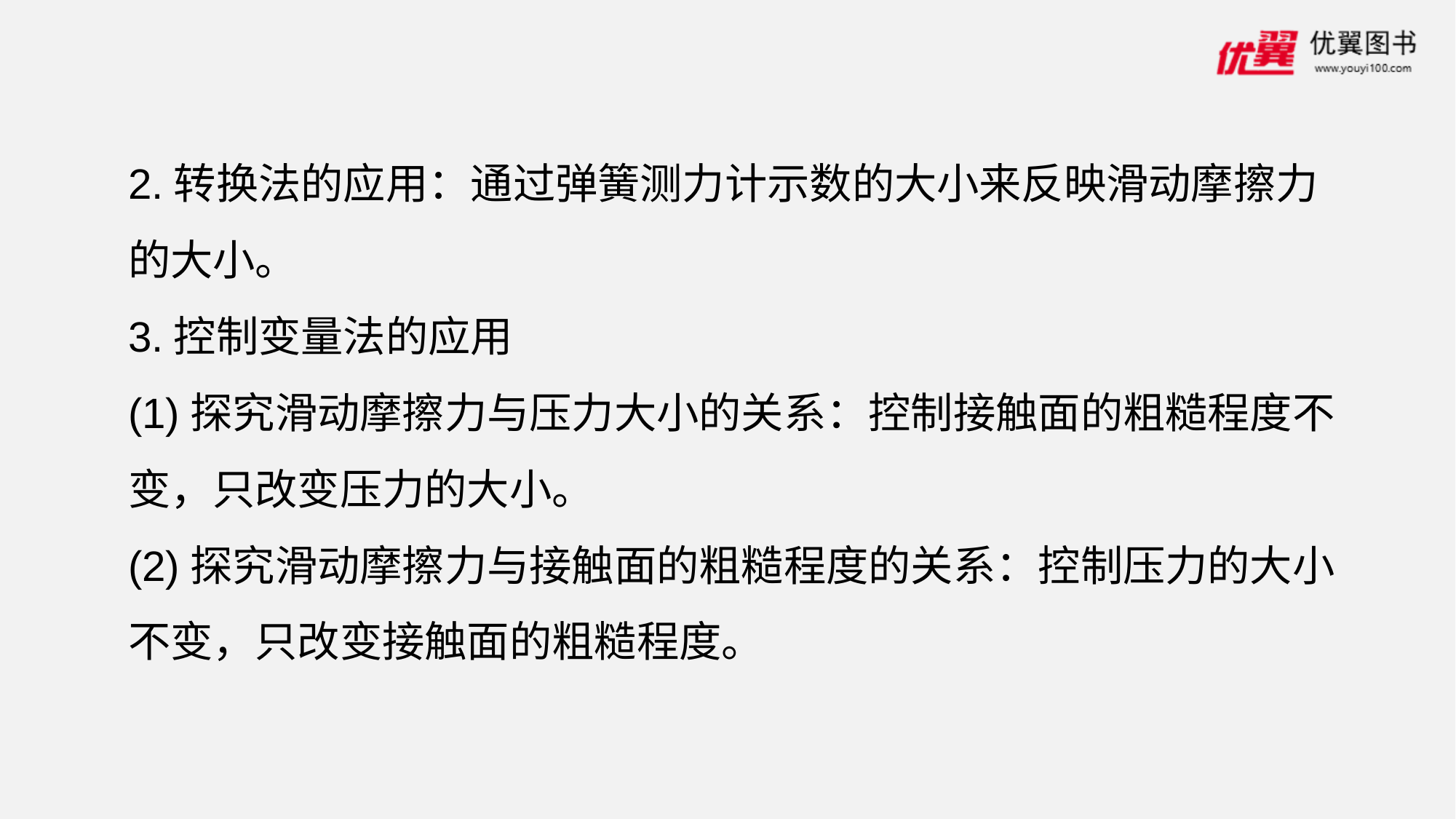

2.转换法的应用：通过弹簧测力计示数的大小来反映滑动摩擦力的大小。
3.控制变量法的应用
(1)探究滑动摩擦力与压力大小的关系：控制接触面的粗糙程度不变，只改变压力的大小。
(2)探究滑动摩擦力与接触面的粗糙程度的关系：控制压力的大小不变，只改变接触面的粗糙程度。